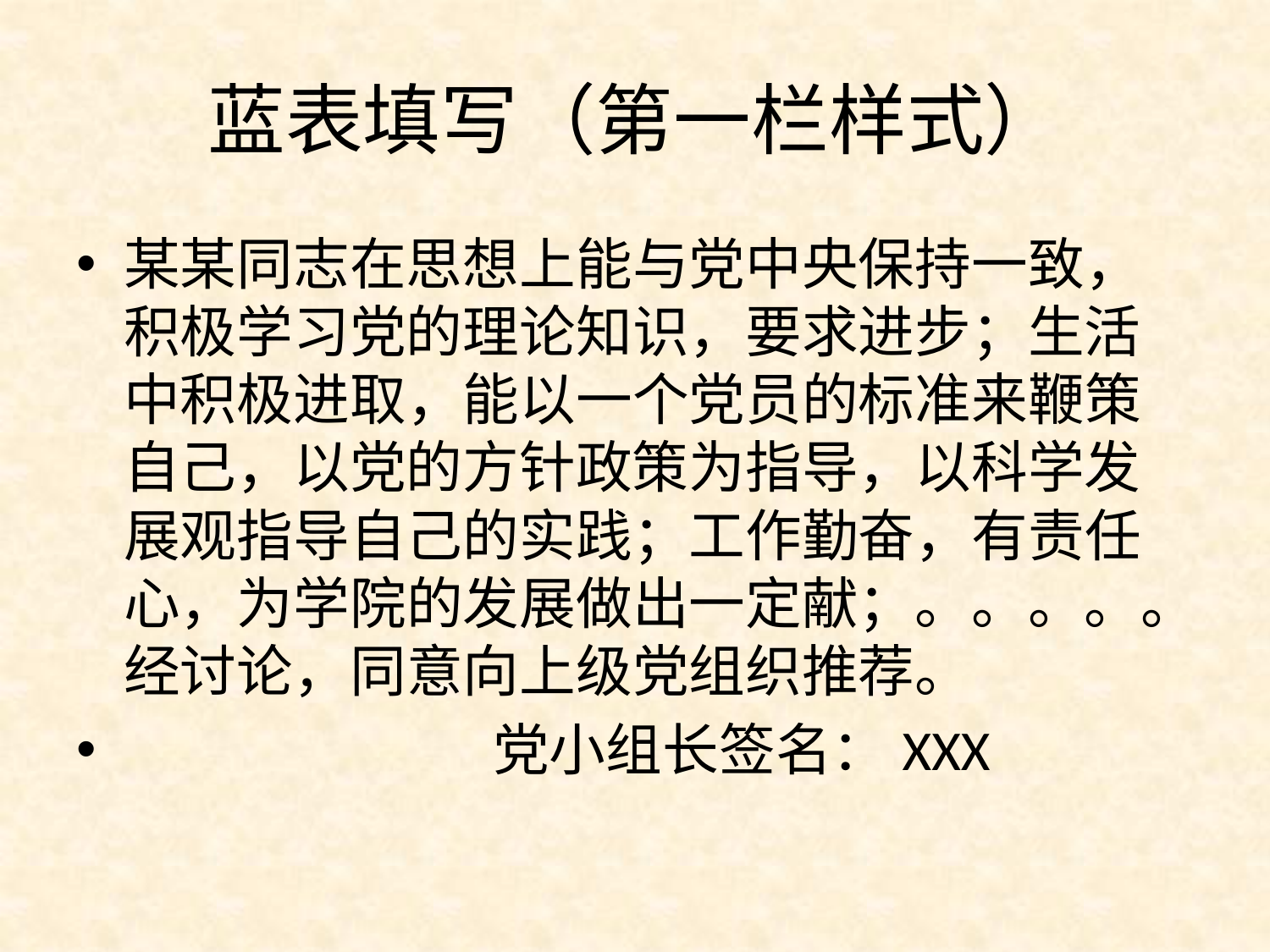

# 蓝表填写（第一栏样式）
某某同志在思想上能与党中央保持一致，积极学习党的理论知识，要求进步；生活中积极进取，能以一个党员的标准来鞭策自己，以党的方针政策为指导，以科学发展观指导自己的实践；工作勤奋，有责任心，为学院的发展做出一定献；。。。。。经讨论，同意向上级党组织推荐。
                            党小组长签名：XXX